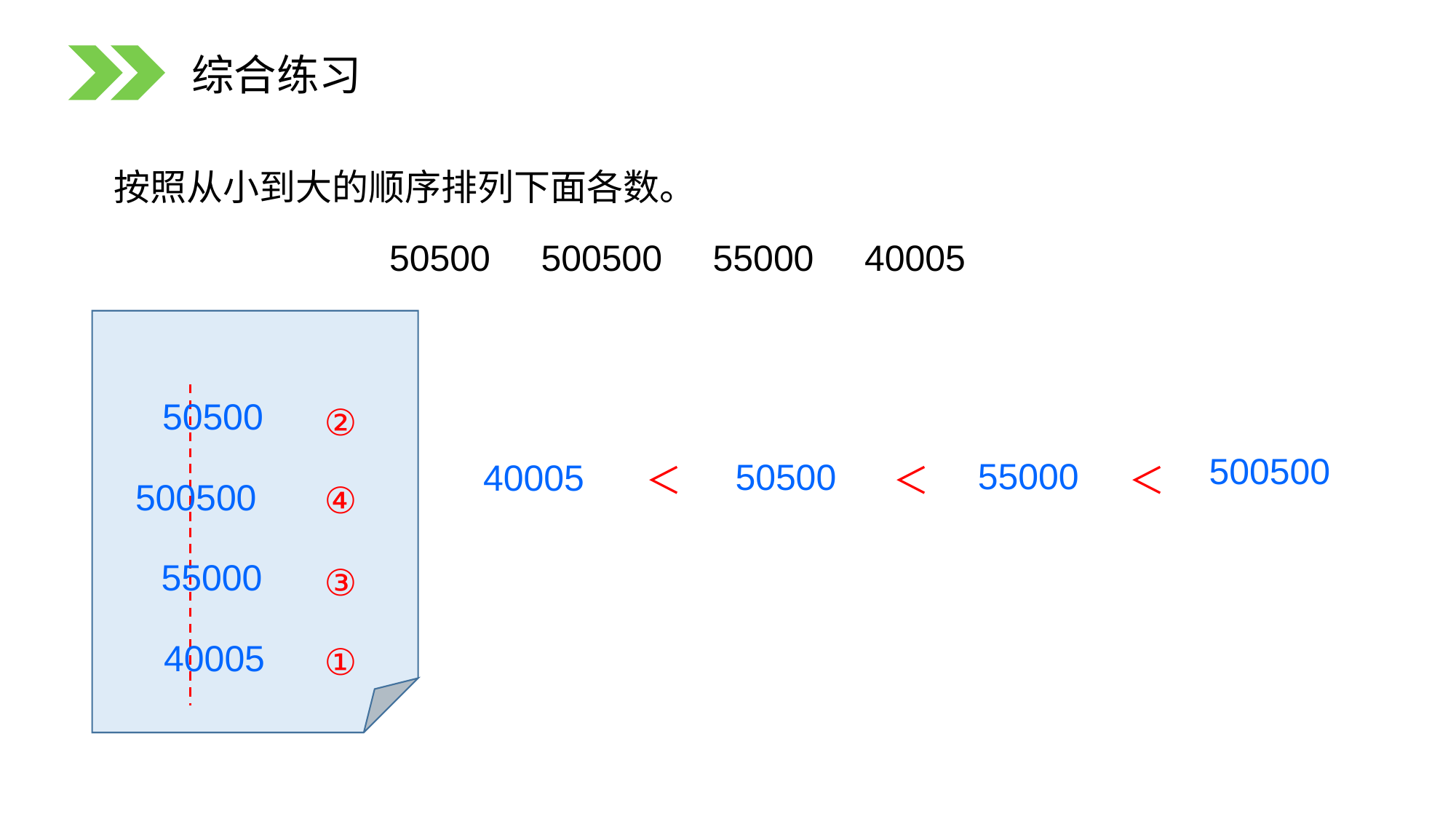

综合练习
按照从小到大的顺序排列下面各数。
50500     500500     55000     40005

50500
②
＜
＜
＜
500500
55000
50500
40005
500500
④
55000
③
40005
①